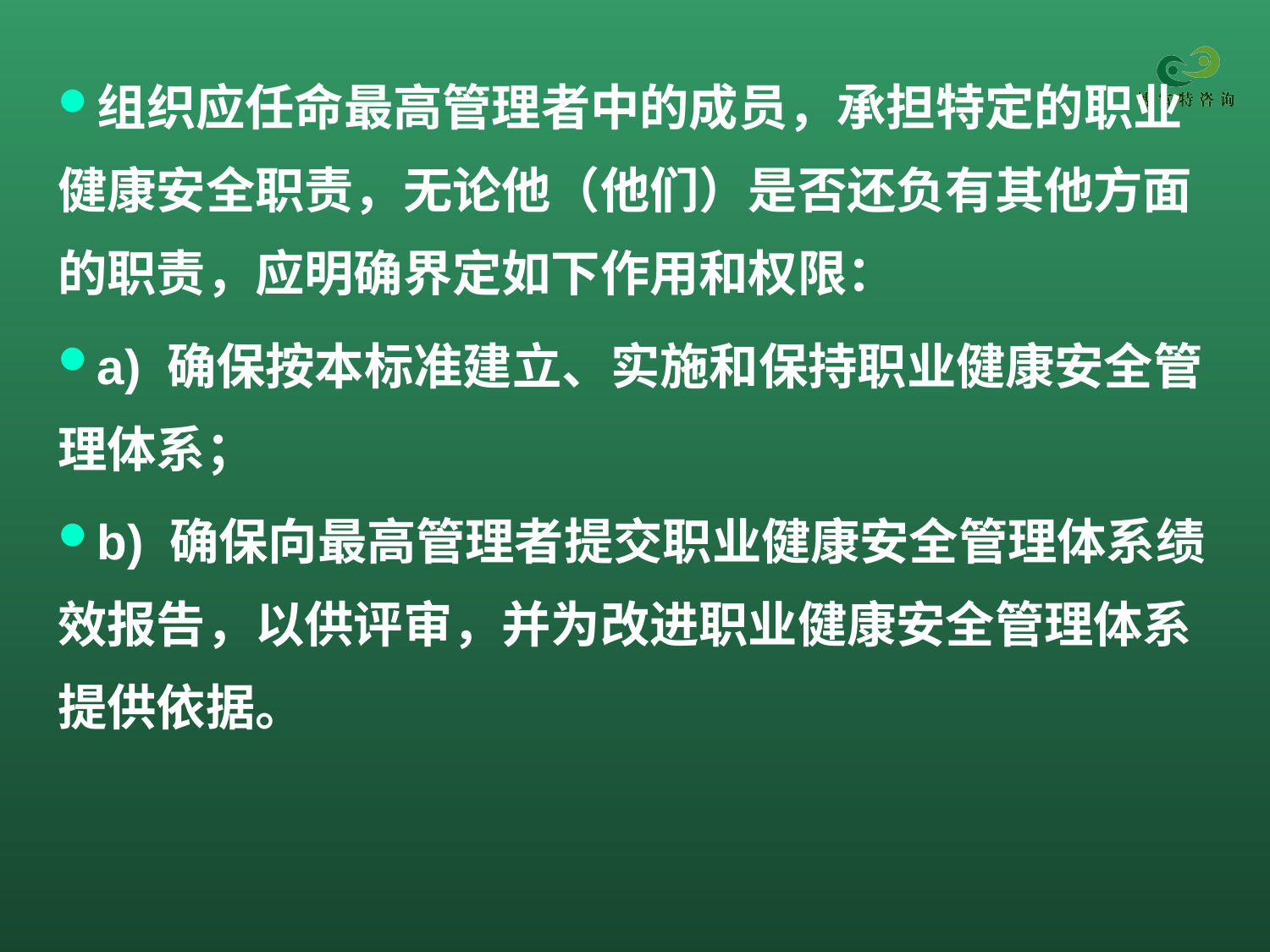

组织应任命最高管理者中的成员，承担特定的职业健康安全职责，无论他（他们）是否还负有其他方面的职责，应明确界定如下作用和权限：
a) 确保按本标准建立、实施和保持职业健康安全管理体系；
b) 确保向最高管理者提交职业健康安全管理体系绩效报告，以供评审，并为改进职业健康安全管理体系提供依据。